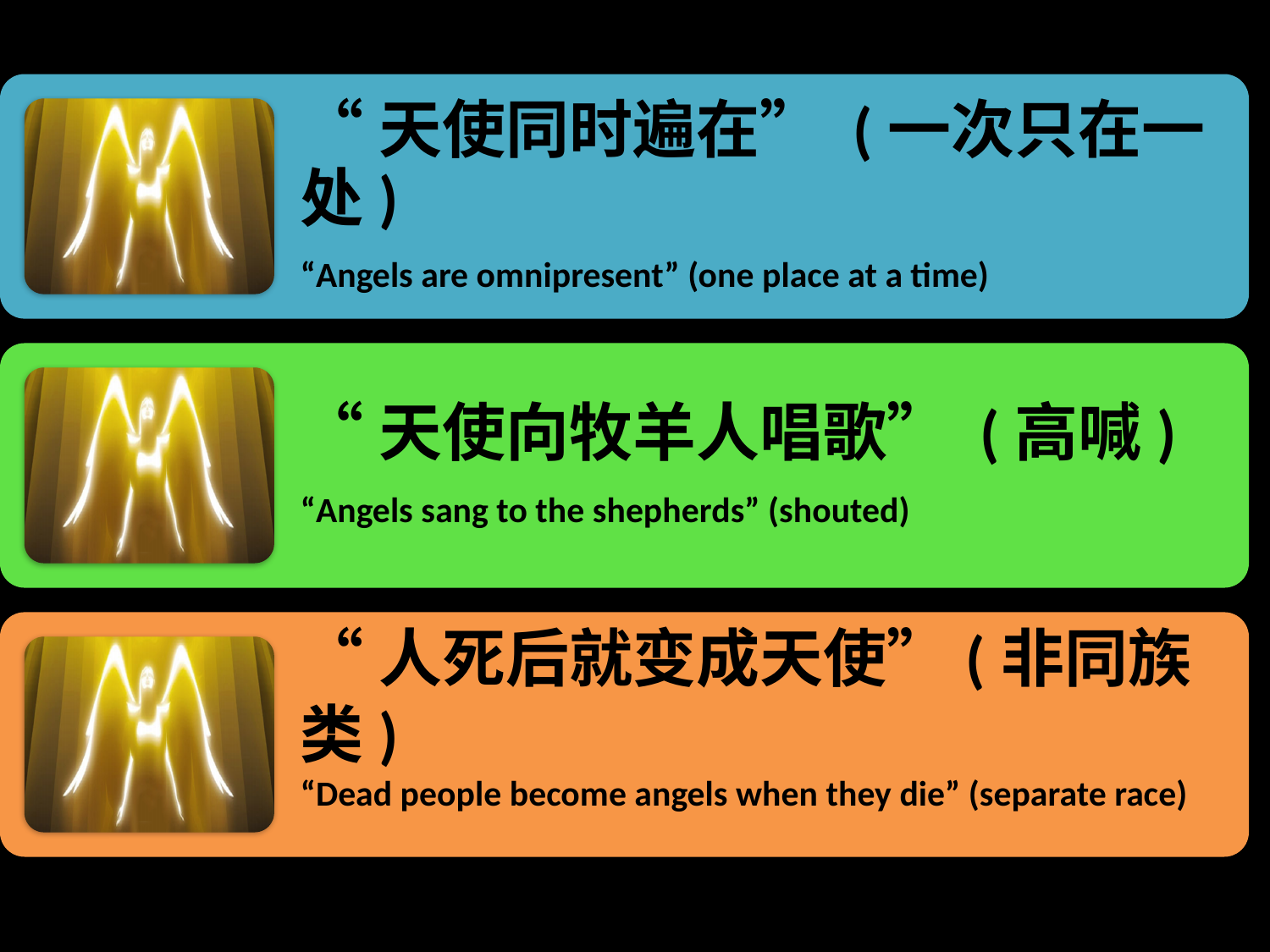

“天使同时遍在” (一次只在一处)
“Angels are omnipresent” (one place at a time)
“天使向牧羊人唱歌” (高喊)
“Angels sang to the shepherds” (shouted)
“人死后就变成天使”(非同族类)
“Dead people become angels when they die” (separate race)